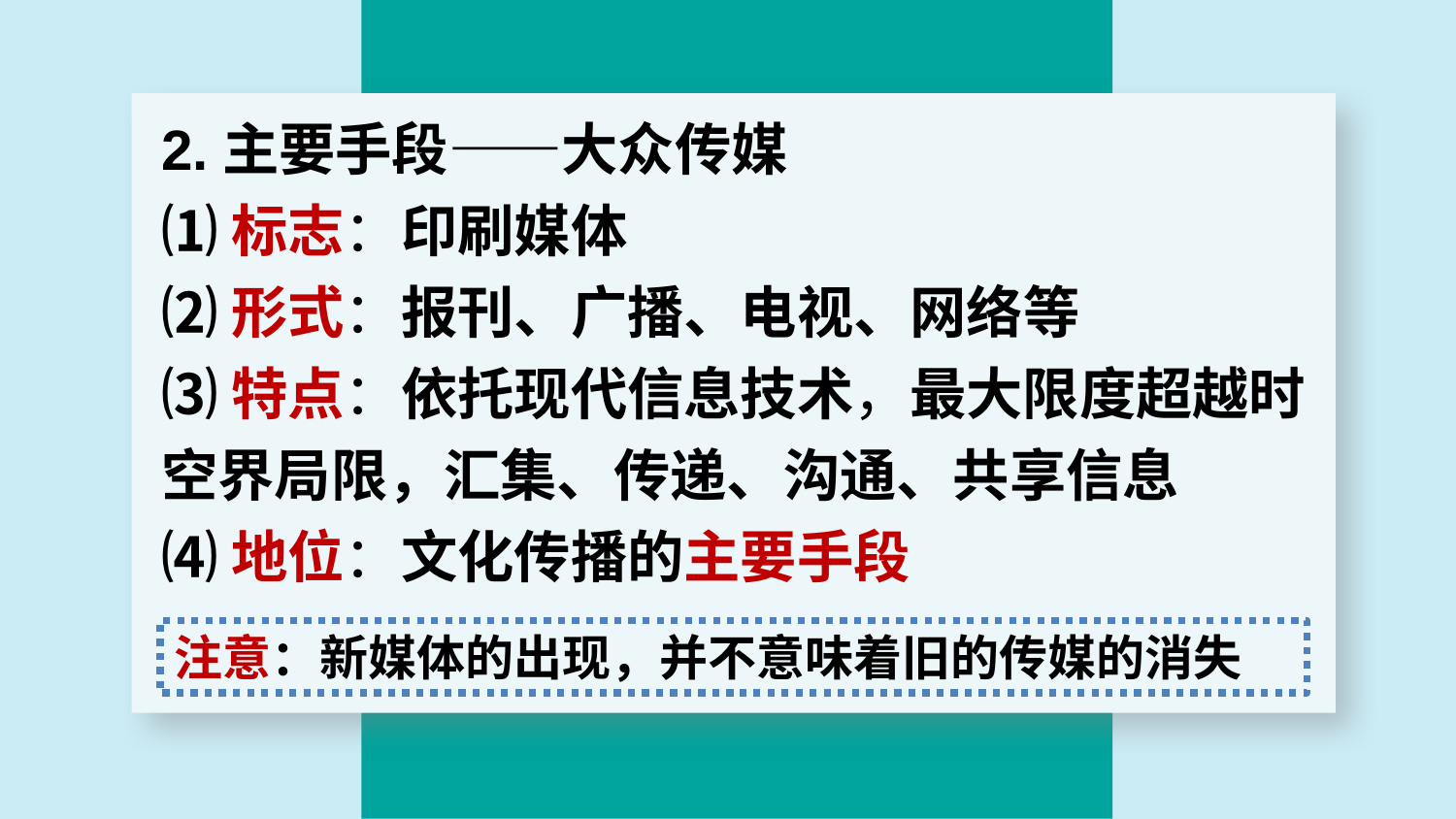

2.主要手段——大众传媒
⑴标志：印刷媒体
⑵形式：报刊、广播、电视、网络等
⑶特点：依托现代信息技术，最大限度超越时空界局限，汇集、传递、沟通、共享信息
⑷地位：文化传播的主要手段

注意：新媒体的出现，并不意味着旧的传媒的消失